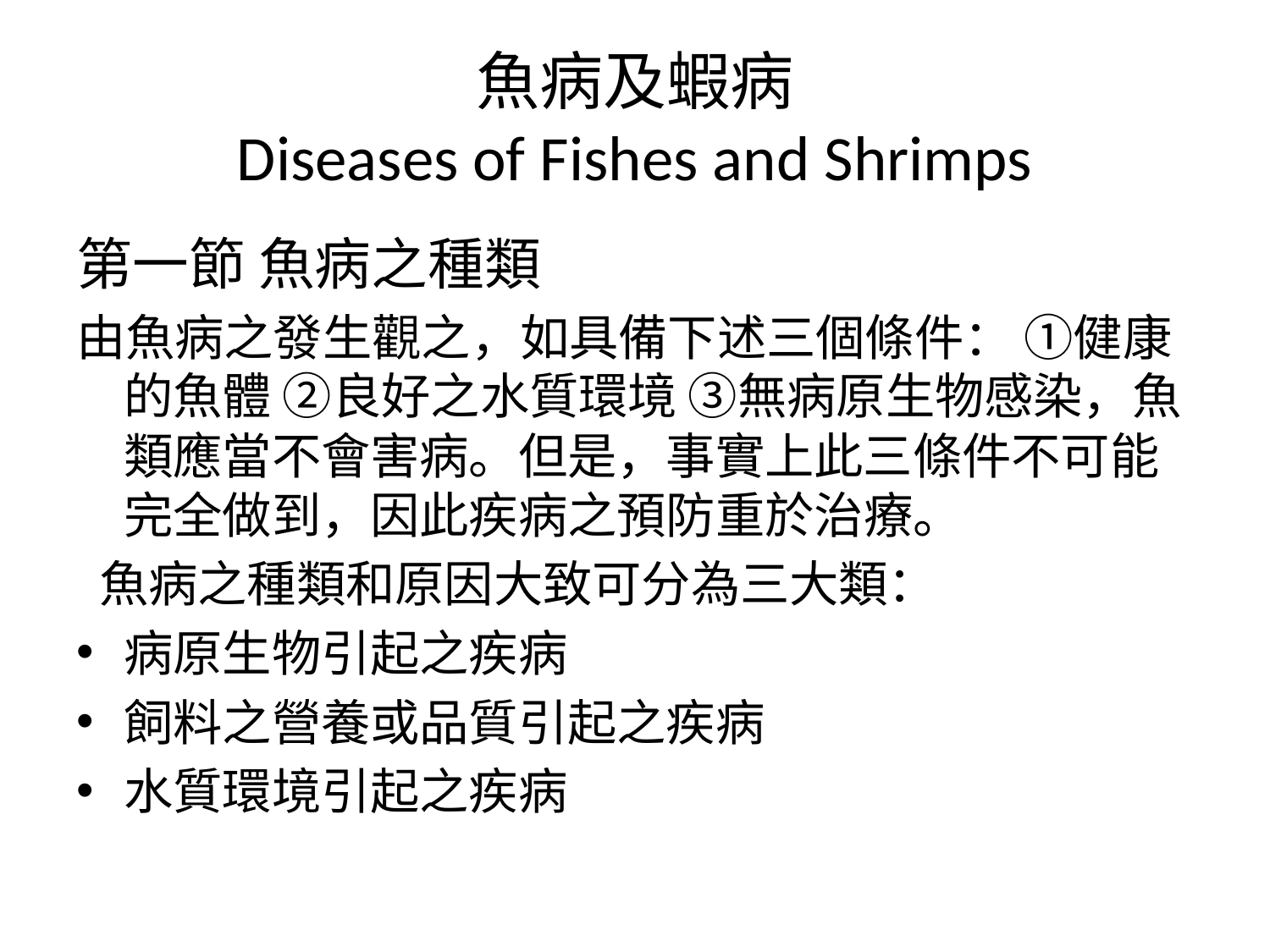

# 魚病及蝦病 Diseases of Fishes and Shrimps
第一節 魚病之種類
由魚病之發生觀之，如具備下述三個條件： ①健康的魚體 ②良好之水質環境 ③無病原生物感染，魚類應當不會害病。但是，事實上此三條件不可能完全做到，因此疾病之預防重於治療。
 魚病之種類和原因大致可分為三大類：
病原生物引起之疾病
飼料之營養或品質引起之疾病
水質環境引起之疾病